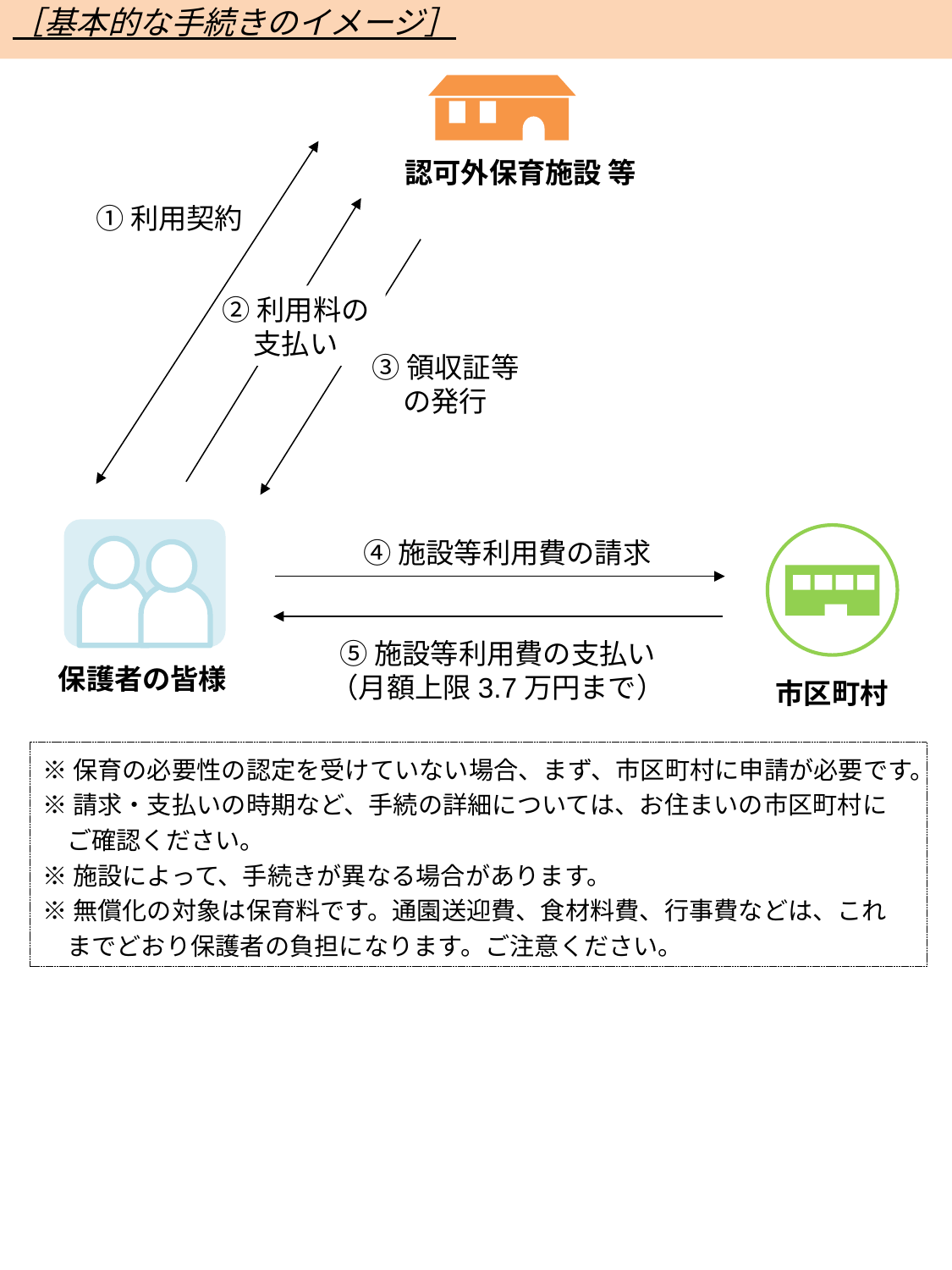

［基本的な手続きのイメージ］

認可外保育施設 等
①利用契約
②利用料の
支払い
③領収証等
の発行

④施設等利用費の請求
⑤施設等利用費の支払い
（月額上限3.7万円まで）
保護者の皆様
市区町村
※保育の必要性の認定を受けていない場合、まず、市区町村に申請が必要です。
※請求・支払いの時期など、手続の詳細については、お住まいの市区町村に
　ご確認ください。
※施設によって、手続きが異なる場合があります。
※無償化の対象は保育料です。通園送迎費、食材料費、行事費などは、これ
　までどおり保護者の負担になります。ご注意ください。